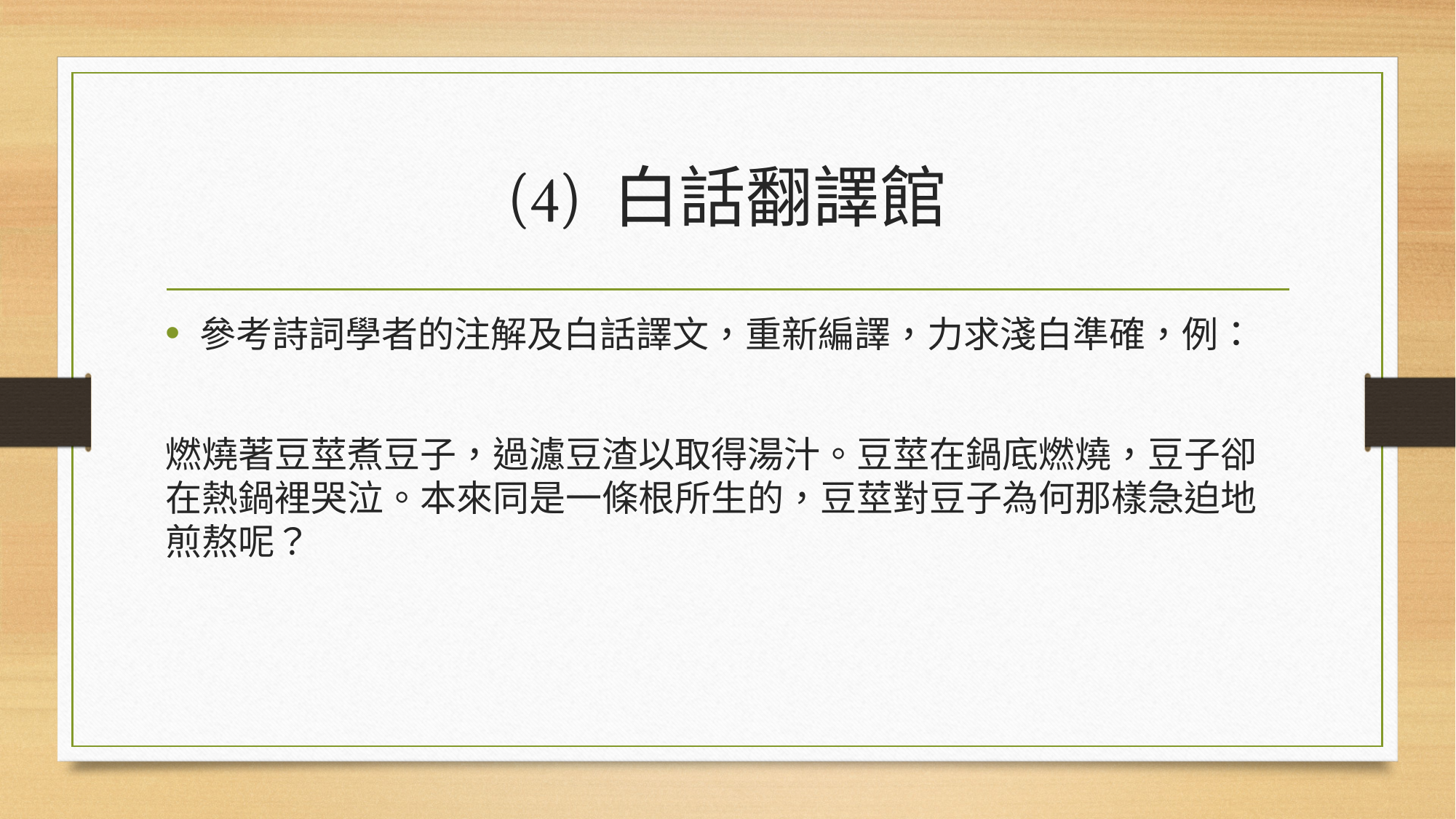

# (4) 白話翻譯館
參考詩詞學者的注解及白話譯文，重新編譯，力求淺白準確，例：

燃燒著豆莖煮豆子，過濾豆渣以取得湯汁。豆莖在鍋底燃燒，豆子卻在熱鍋裡哭泣。本來同是一條根所生的，豆莖對豆子為何那樣急迫地煎熬呢？